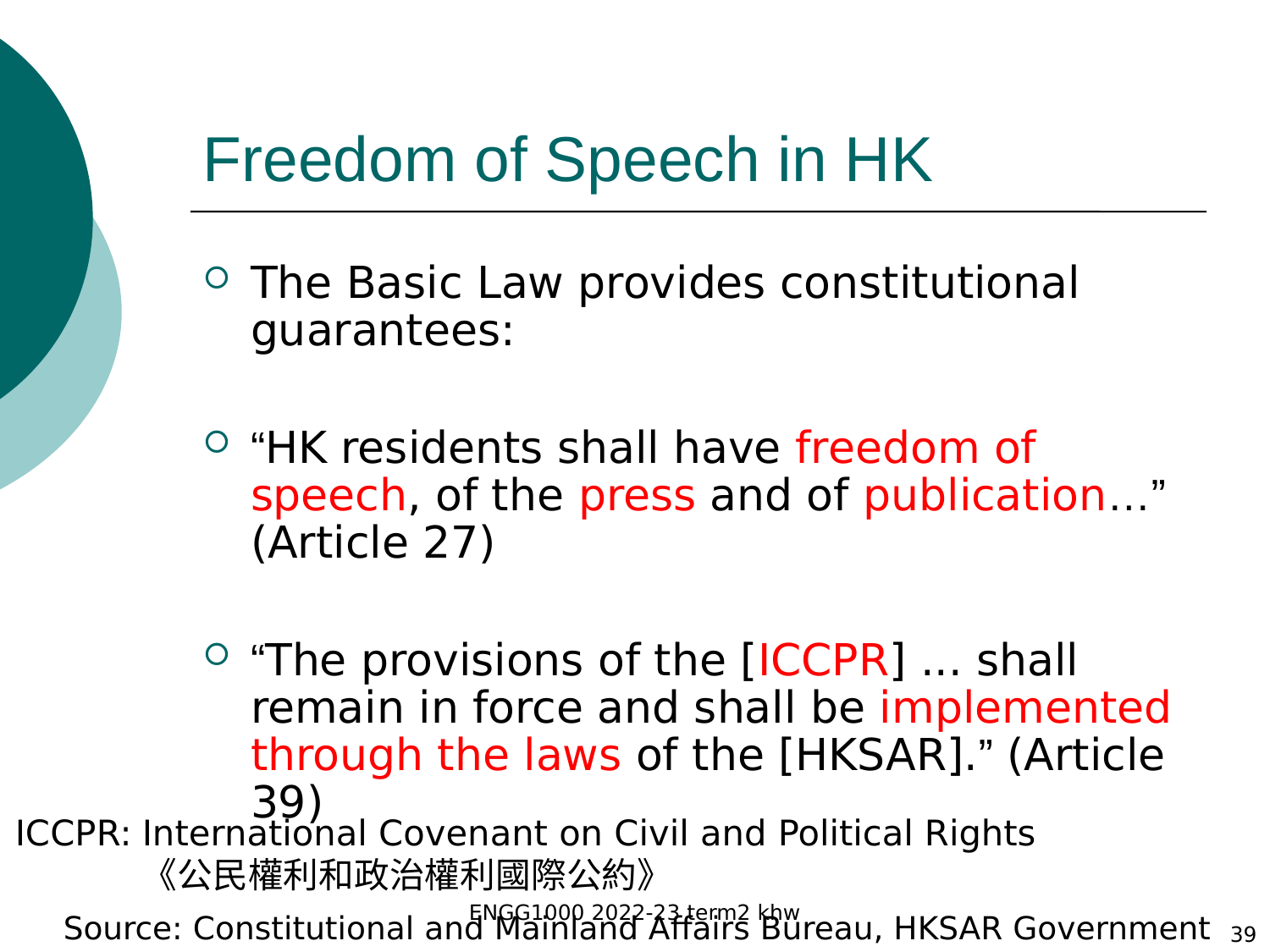

# Freedom of Speech in HK
The Basic Law provides constitutional guarantees:

“HK residents shall have freedom of speech, of the press and of publication…” (Article 27)

“The provisions of the [ICCPR] ... shall remain in force and shall be implemented through the laws of the [HKSAR].” (Article 39)
ICCPR:	International Covenant on Civil and Political Rights
	《公民權利和政治權利國際公約》
ENGG1000 2022-23 term2 khw
39
Source: Constitutional and Mainland Affairs Bureau, HKSAR Government